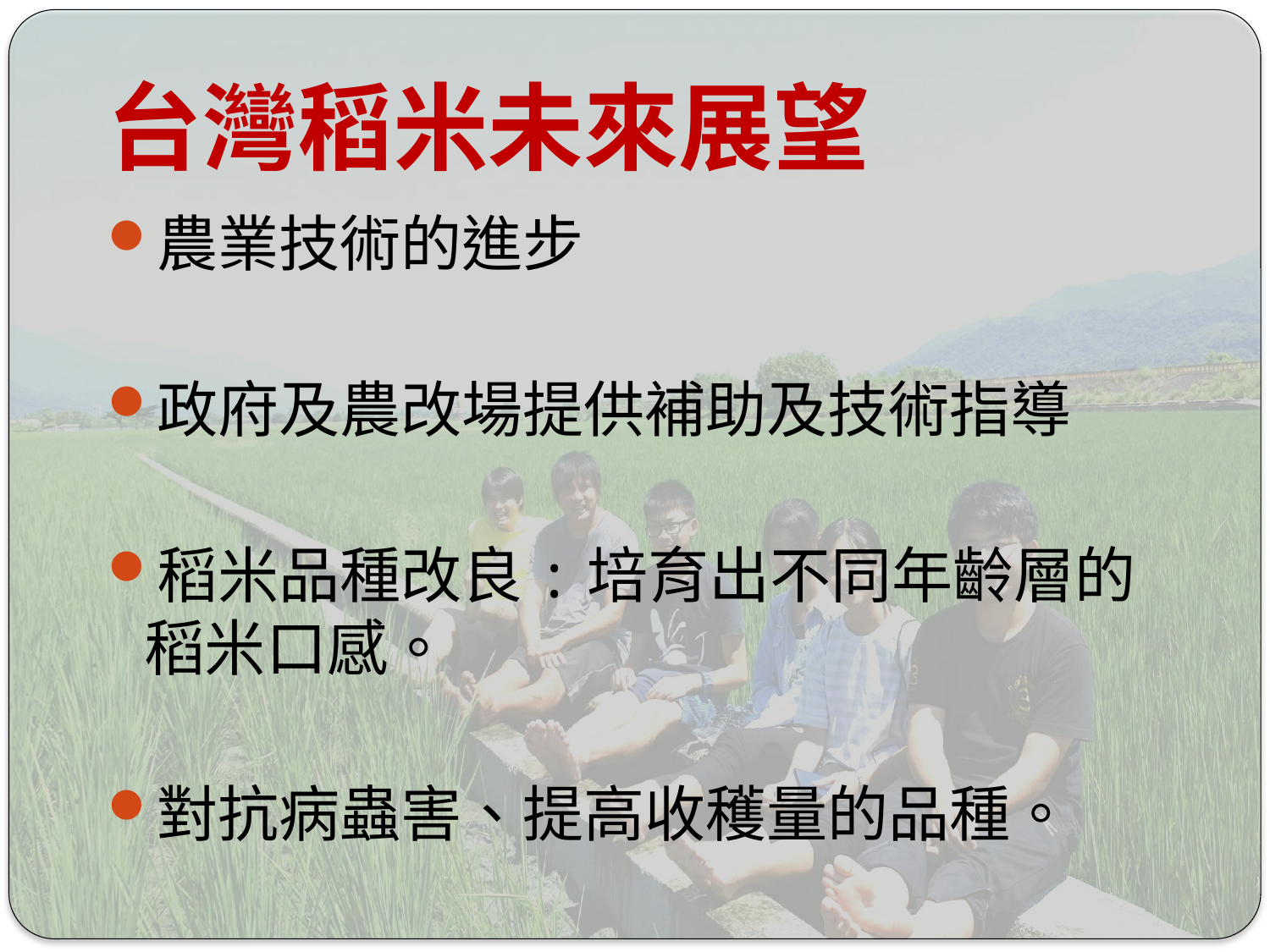

# 台灣稻米未來展望
農業技術的進步

政府及農改場提供補助及技術指導

稻米品種改良:培育出不同年齡層的稻米口感。

對抗病蟲害、提高收穫量的品種。